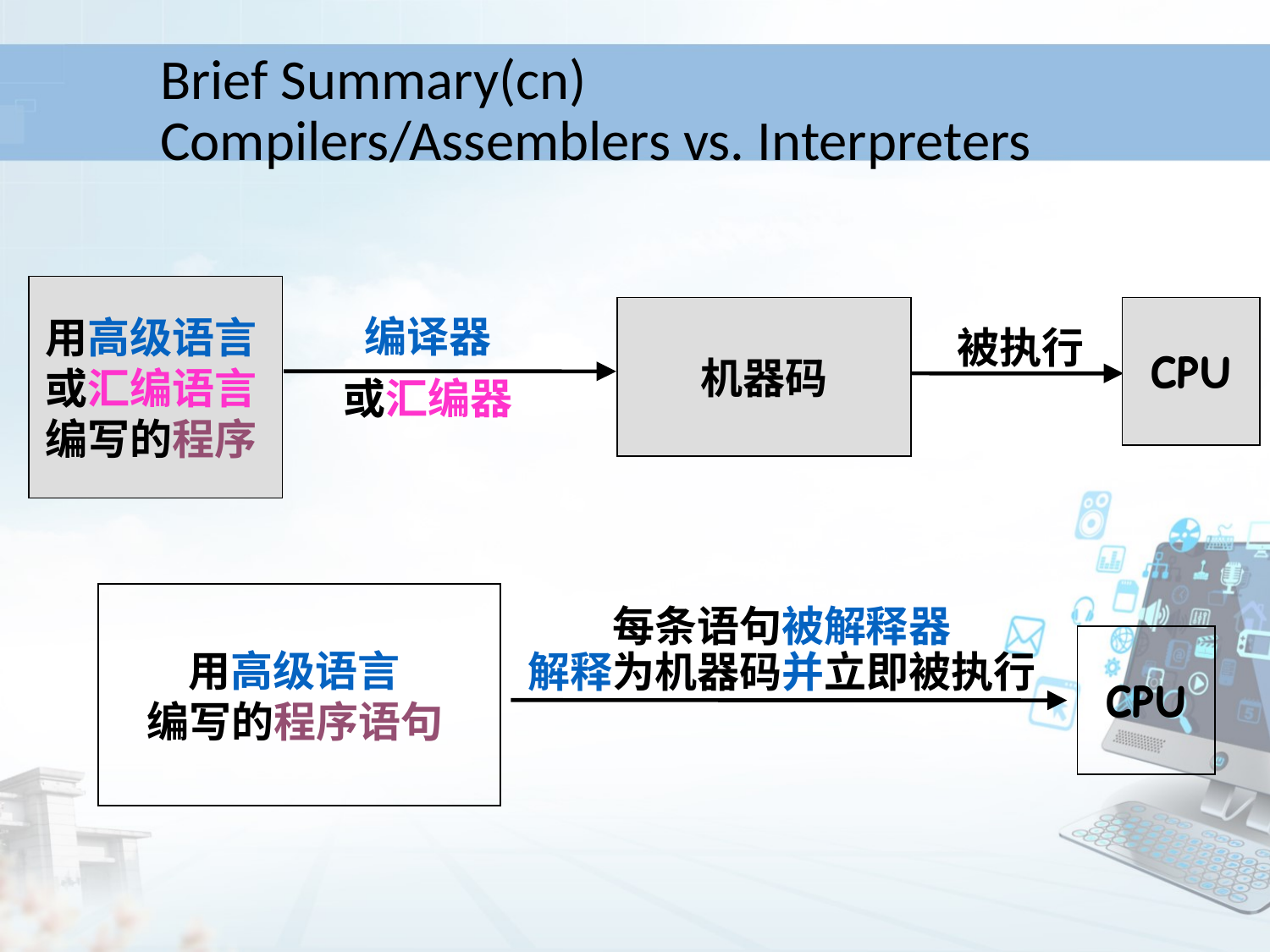

# Brief Summary(cn) Compilers/Assemblers vs. Interpreters
用高级语言
或汇编语言
编写的程序
机器码
CPU
编译器
被执行
  或汇编器

用高级语言
编写的程序语句
每条语句被解释器
解释为机器码并立即被执行
CPU